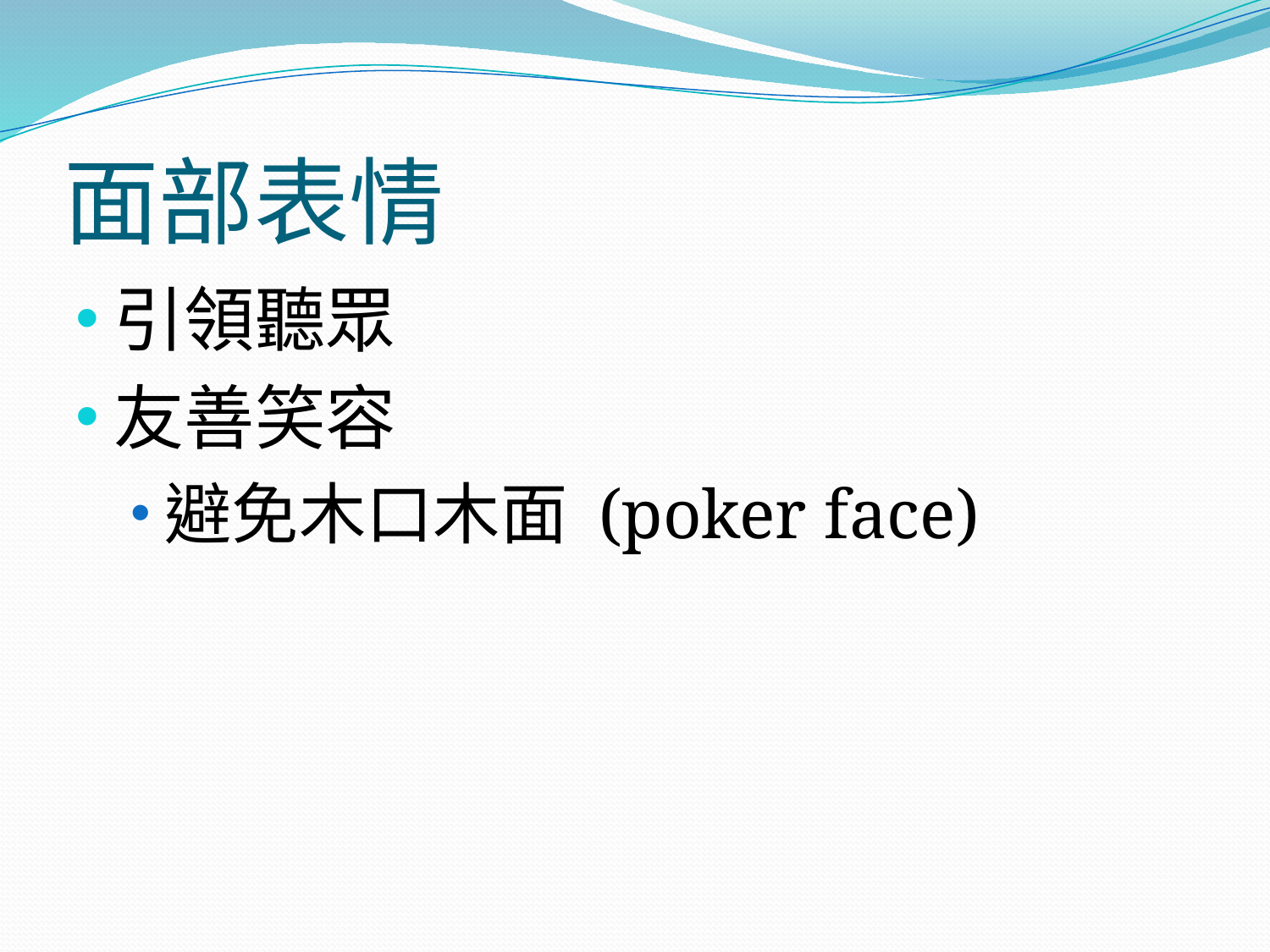

# 面部表情
引領聽眾
友善笑容
避免木口木面 (poker face)